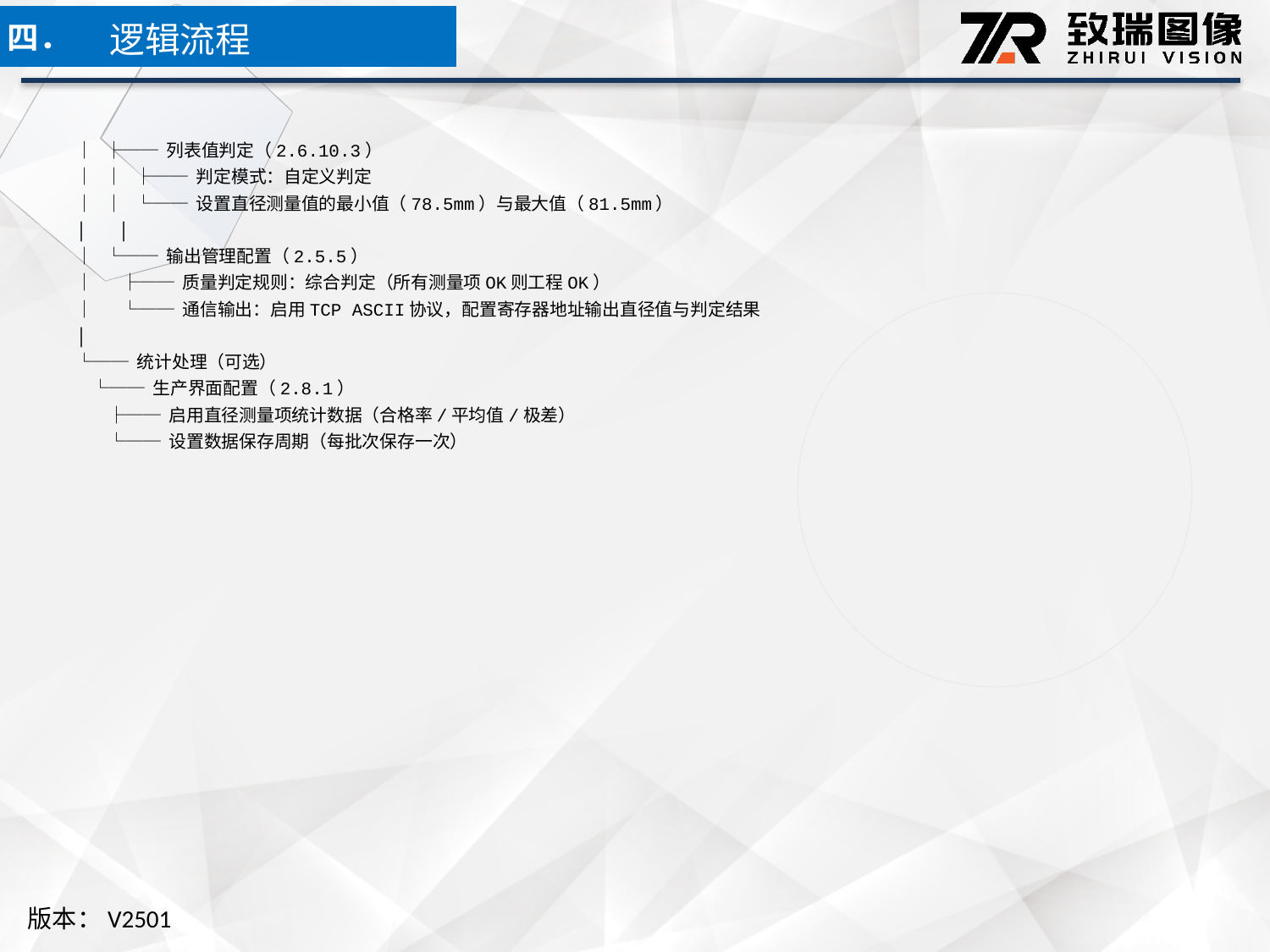

逻辑流程
四．

│   ├── 列表值判定（2.6.10.3）
│   │   ├── 判定模式：自定义判定
│   │   └── 设置直径测量值的最小值（78.5mm）与最大值（81.5mm）
│   │
│   └── 输出管理配置（2.5.5）
│       ├── 质量判定规则：综合判定（所有测量项OK则工程OK）
│       └── 通信输出：启用TCP ASCII协议，配置寄存器地址输出直径值与判定结果
│
└── 统计处理（可选）
    └── 生产界面配置（2.8.1）
        ├── 启用直径测量项统计数据（合格率/平均值/极差）
        └── 设置数据保存周期（每批次保存一次）